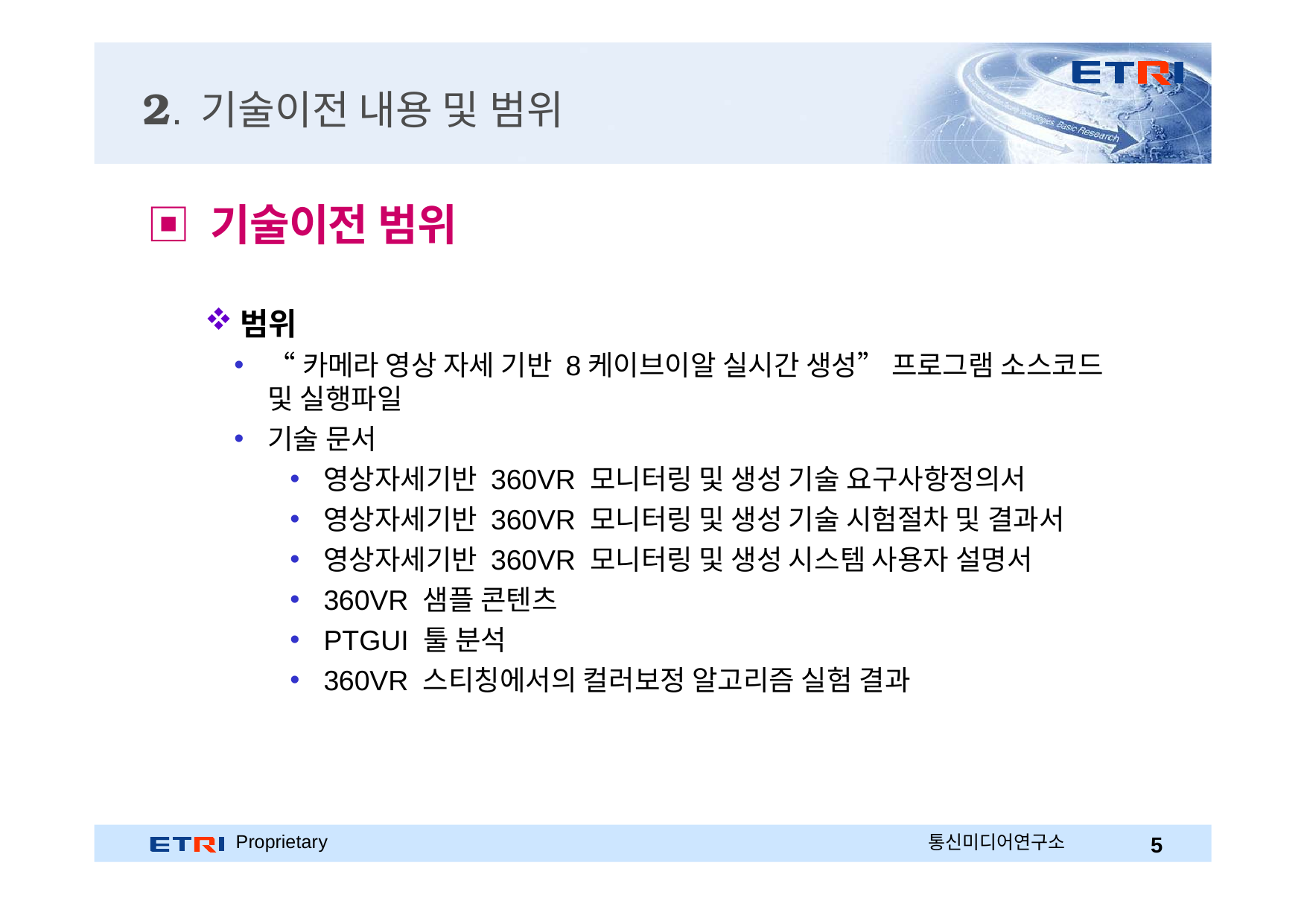

# 2. 기술이전 내용 및 범위
▣ 기술이전 범위

범위
“카메라 영상 자세 기반 8케이브이알 실시간 생성” 프로그램 소스코드  및 실행파일
기술 문서
영상자세기반 360VR 모니터링 및 생성 기술 요구사항정의서
영상자세기반 360VR 모니터링 및 생성 기술 시험절차 및 결과서
영상자세기반 360VR 모니터링 및 생성 시스템 사용자 설명서
360VR 샘플 콘텐츠
PTGUI 툴 분석
360VR 스티칭에서의 컬러보정 알고리즘 실험 결과
Proprietary
통신미디어연구소
5